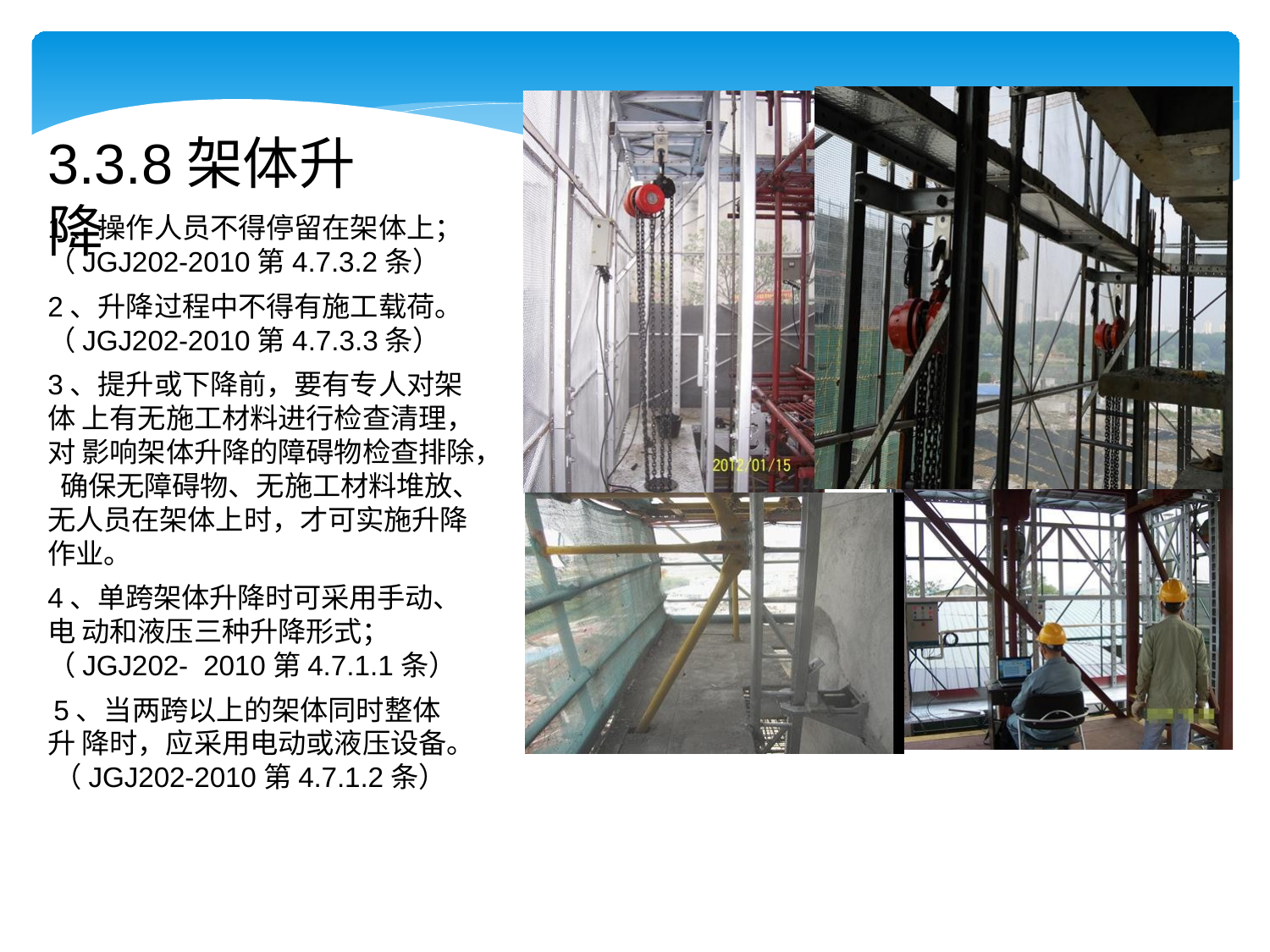

# 3.3.8架体升降
1、操作人员不得停留在架体上；
（JGJ202-2010第4.7.3.2条）
2、升降过程中不得有施工载荷。
（JGJ202-2010第4.7.3.3条）
3、提升或下降前，要有专人对架体 上有无施工材料进行检查清理，对 影响架体升降的障碍物检查排除，  确保无障碍物、无施工材料堆放、 无人员在架体上时，才可实施升降 作业。
4、单跨架体升降时可采用手动、电 动和液压三种升降形式；（JGJ202-  2010第4.7.1.1条）
5、当两跨以上的架体同时整体升 降时，应采用电动或液压设备。
（JGJ202-2010第4.7.1.2条）